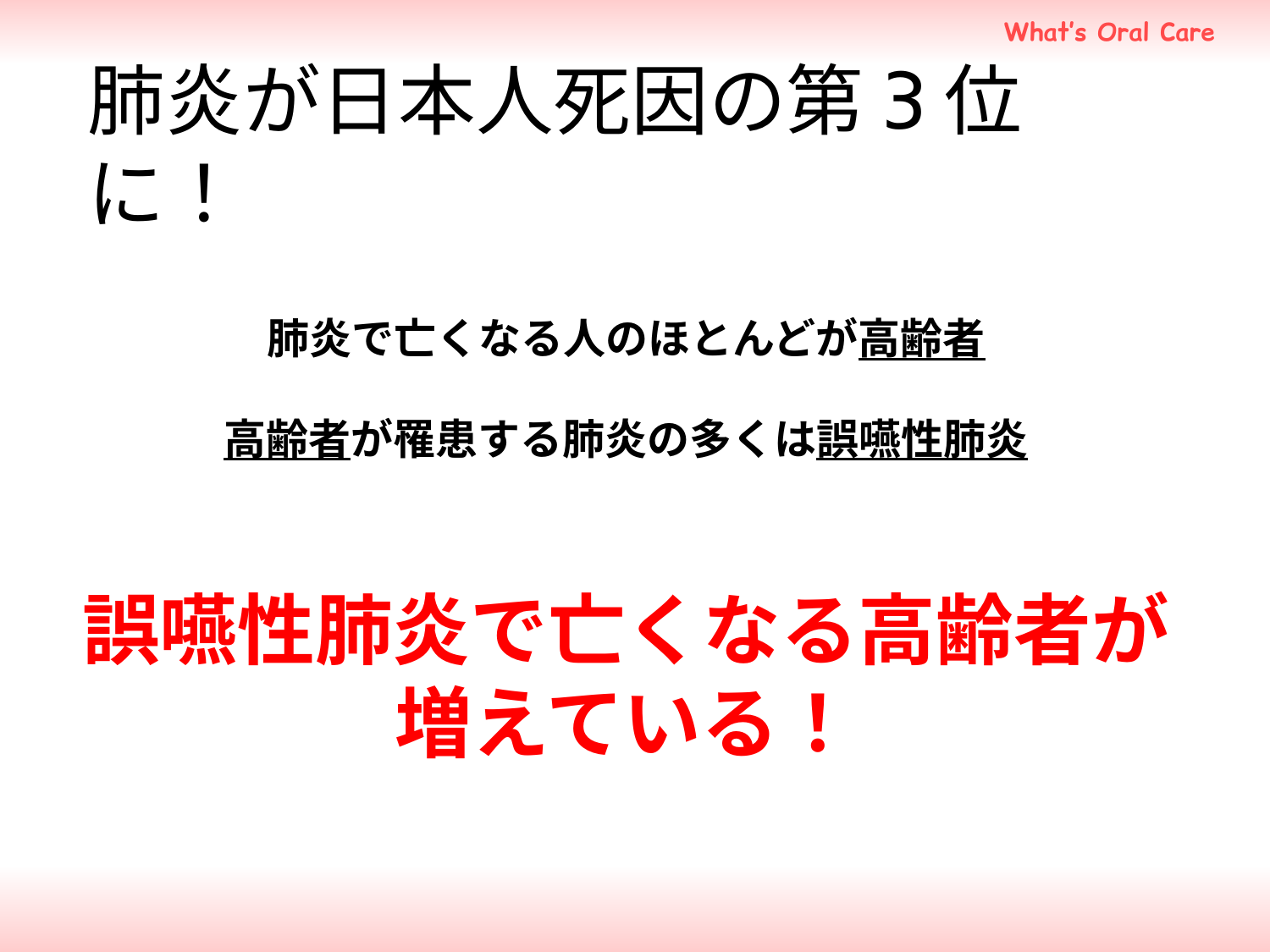

肺炎が日本人死因の第3位に！
肺炎で亡くなる人のほとんどが高齢者
高齢者が罹患する肺炎の多くは誤嚥性肺炎
誤嚥性肺炎で亡くなる高齢者が
増えている！